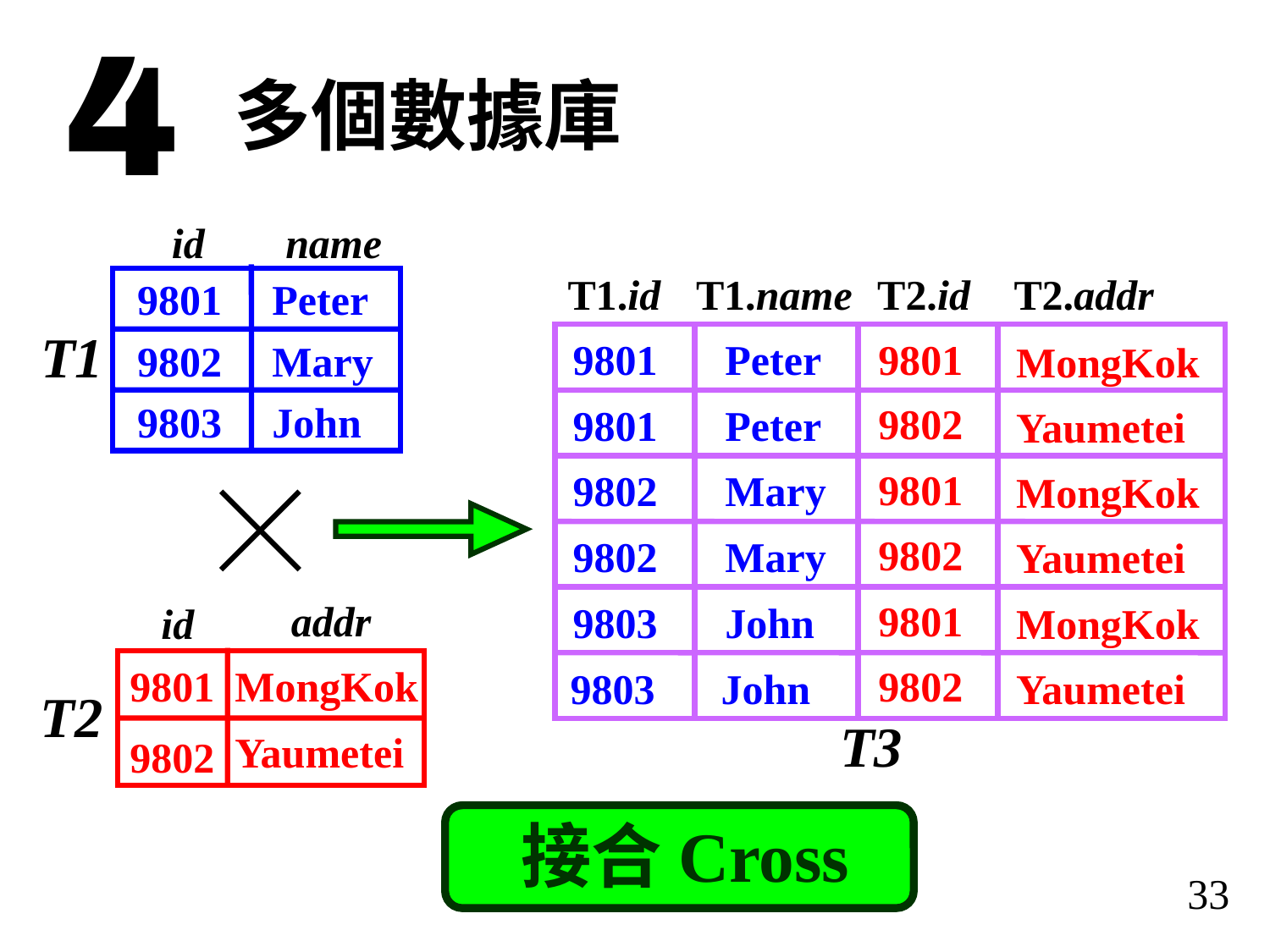

4
多個數據庫
id
name
9801
Peter

9802
Mary

9803
John

T1
T1.id
T1.name
T2.id
T2.addr

T3
9801
MongKok
9801
Peter
9802
Yaumetei
9801
Peter
9801
9802
Mary
MongKok

9802
9802
Mary
Yaumetei
addr
id

MongKok
9801
T2
Yaumetei
9802
9801
9803
John
MongKok

9802
9803
John
Yaumetei
接合Cross

33